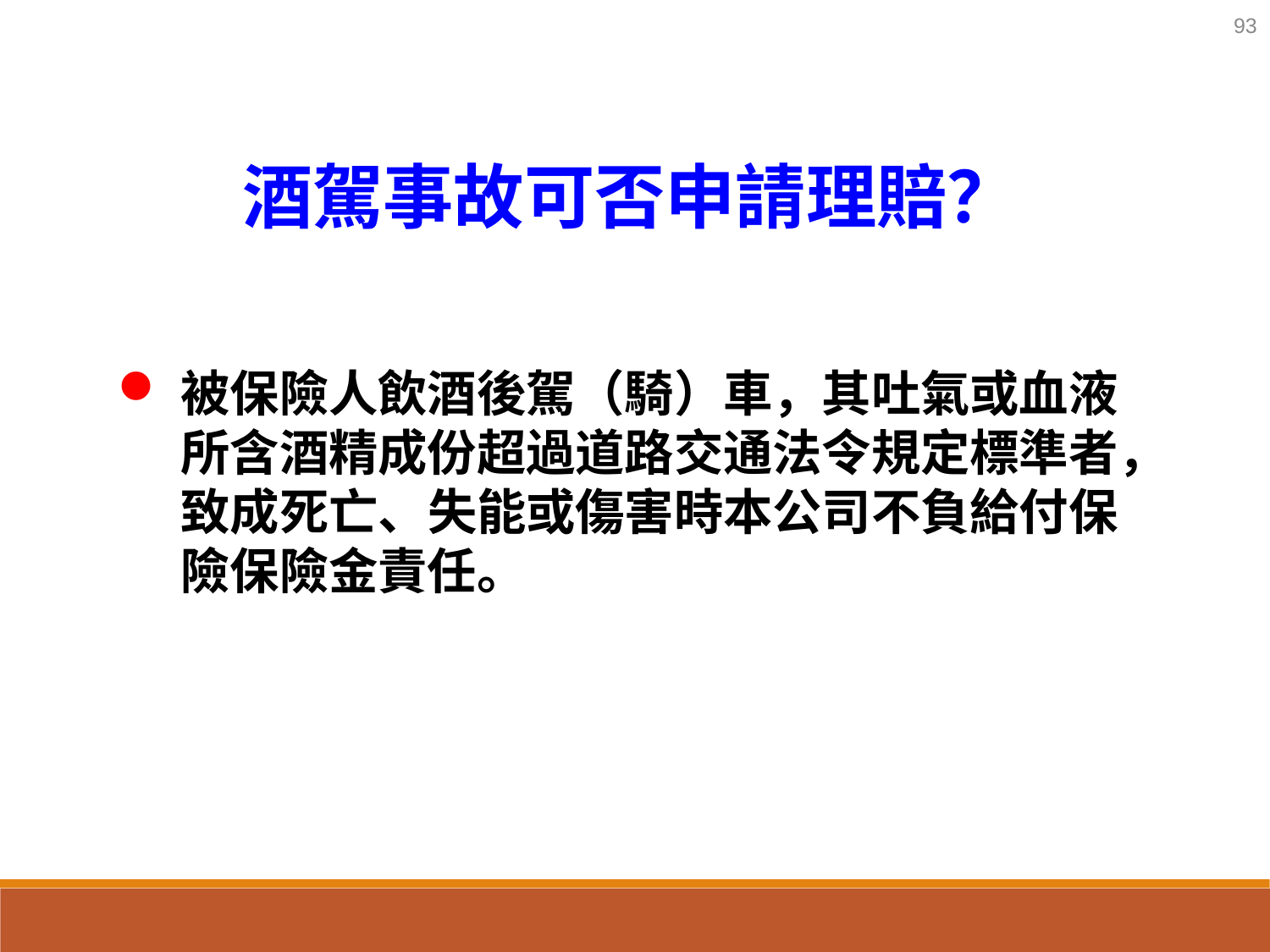

93
酒駕事故可否申請理賠？
被保險人飲酒後駕（騎）車，其吐氣或血液所含酒精成份超過道路交通法令規定標準者，致成死亡、失能或傷害時本公司不負給付保險保險金責任。